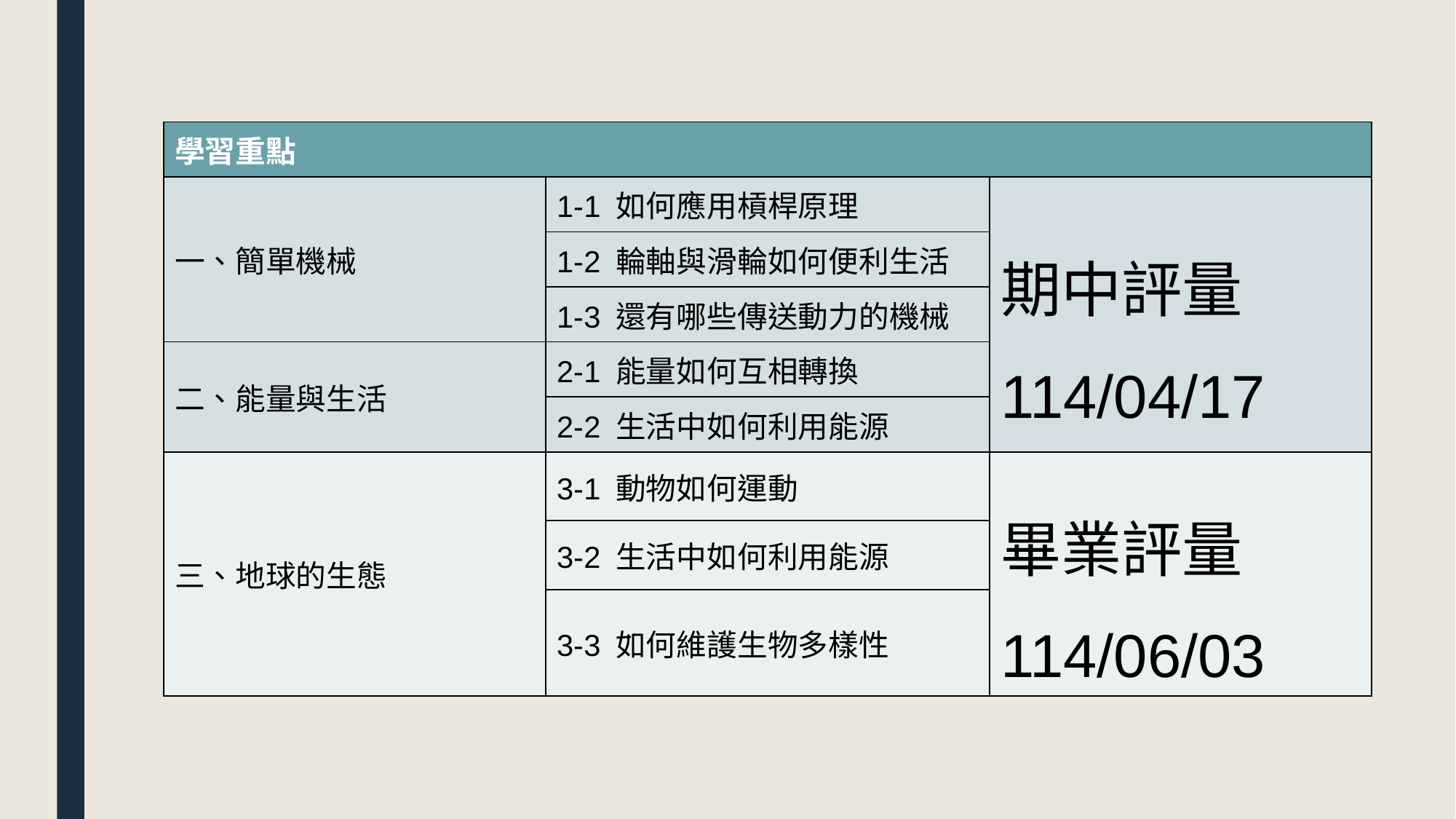

| 學習重點 |  |  |
| --- | --- | --- |
| 一、簡單機械 | 1-1 如何應用槓桿原理 | 期中評量 114/04/17 |
|  | 1-2 輪軸與滑輪如何便利生活 |  |
|  | 1-3 還有哪些傳送動力的機械 |  |
| 二、能量與生活 | 2-1 能量如何互相轉換 |  |
|  | 2-2 生活中如何利用能源 |  |
| 三、地球的生態 | 3-1 動物如何運動 | 畢業評量 114/06/03 |
|  | 3-2 生活中如何利用能源 |  |
|  | 3-3 如何維護生物多樣性 |  |